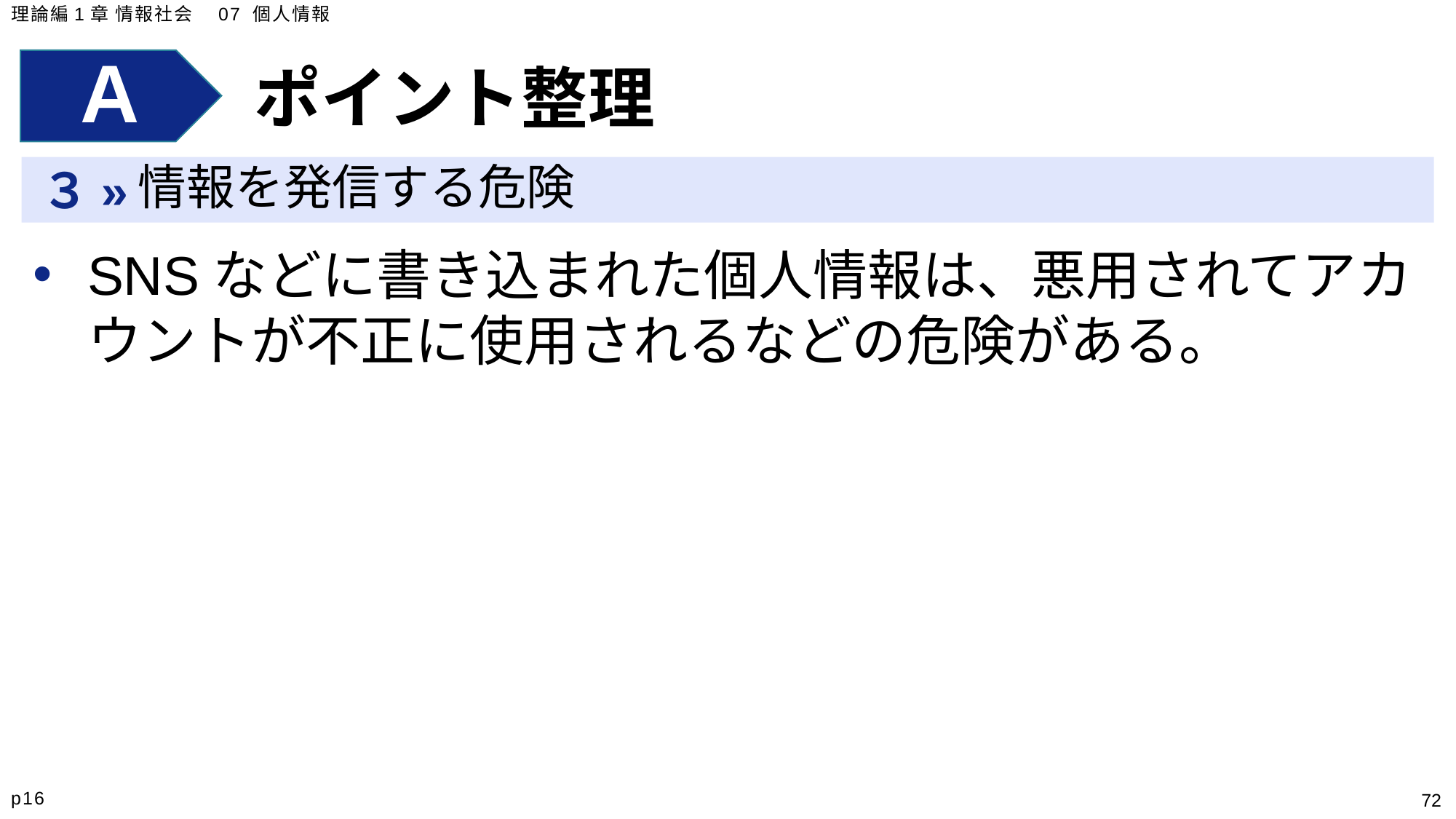

理論編1章 情報社会　07 個人情報
ポイント整理
情報を発信する危険
SNSなどに書き込まれた個人情報は、悪用されてアカウントが不正に使用されるなどの危険がある。
p16
72